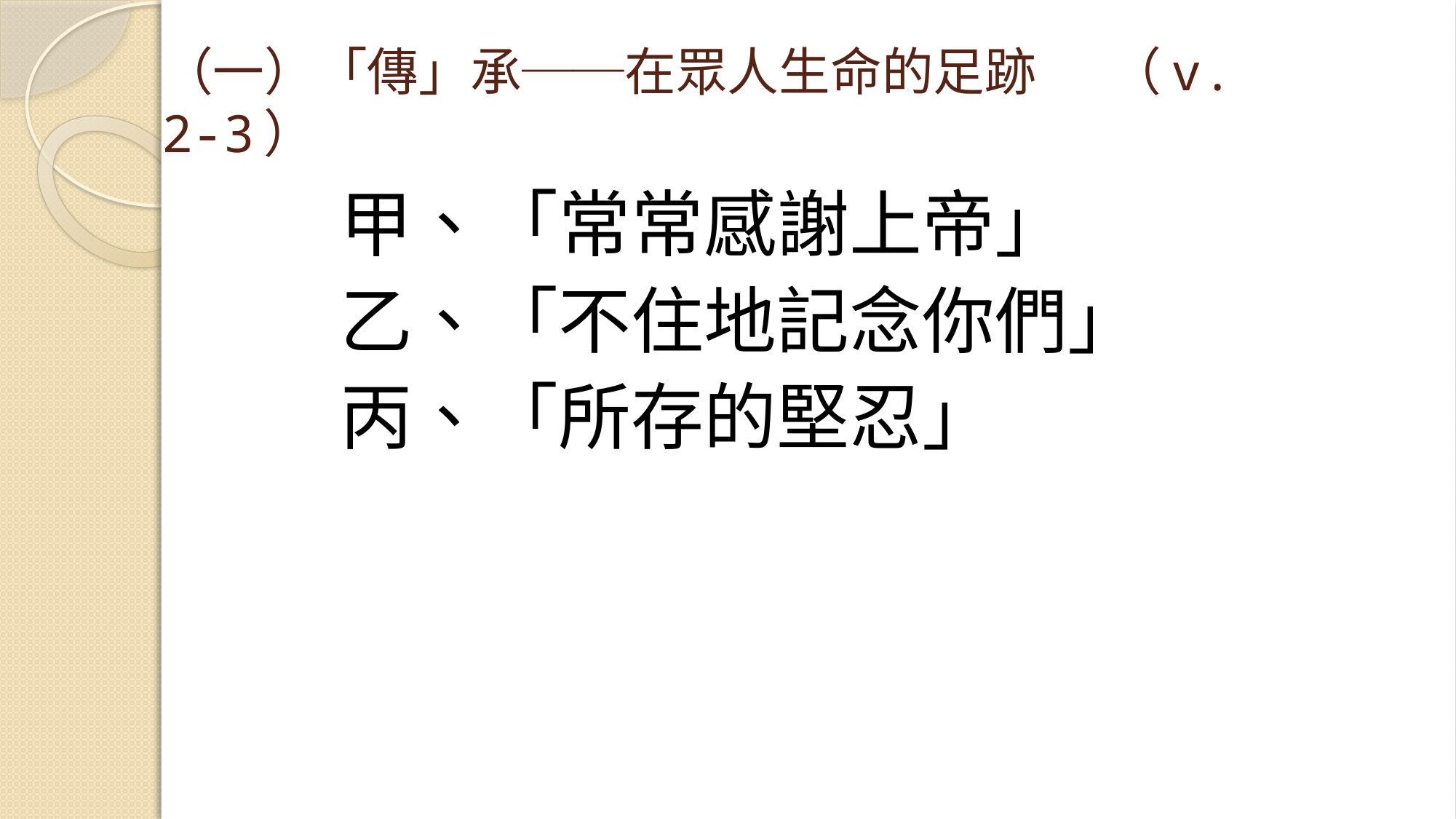

# （一）「傳」承──在眾人生命的足跡							（v. 2-3）
甲、「常常感謝上帝」
乙、「不住地記念你們」
丙、「所存的堅忍」